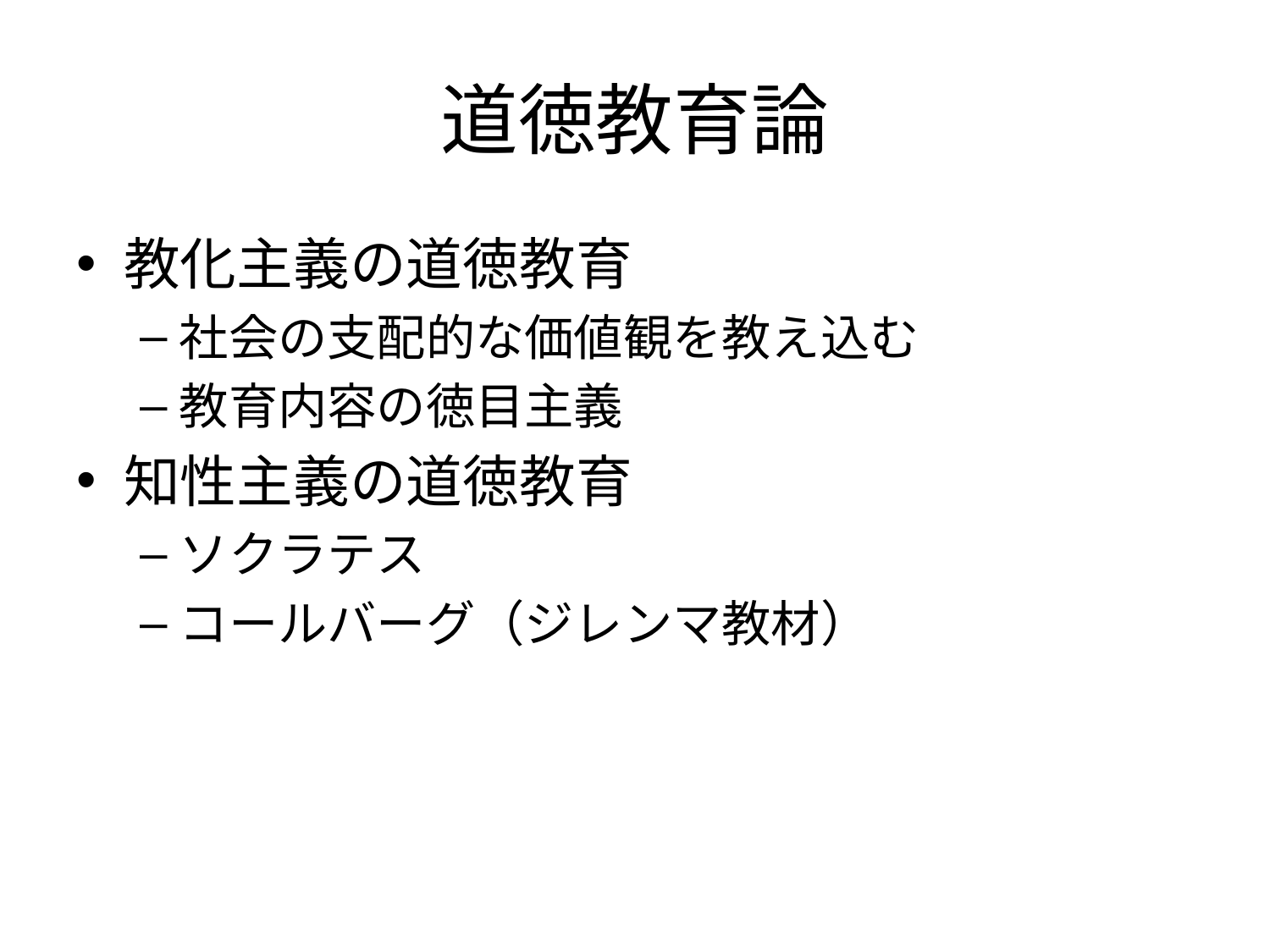

# 道徳教育論
教化主義の道徳教育
社会の支配的な価値観を教え込む
教育内容の徳目主義
知性主義の道徳教育
ソクラテス
コールバーグ（ジレンマ教材）